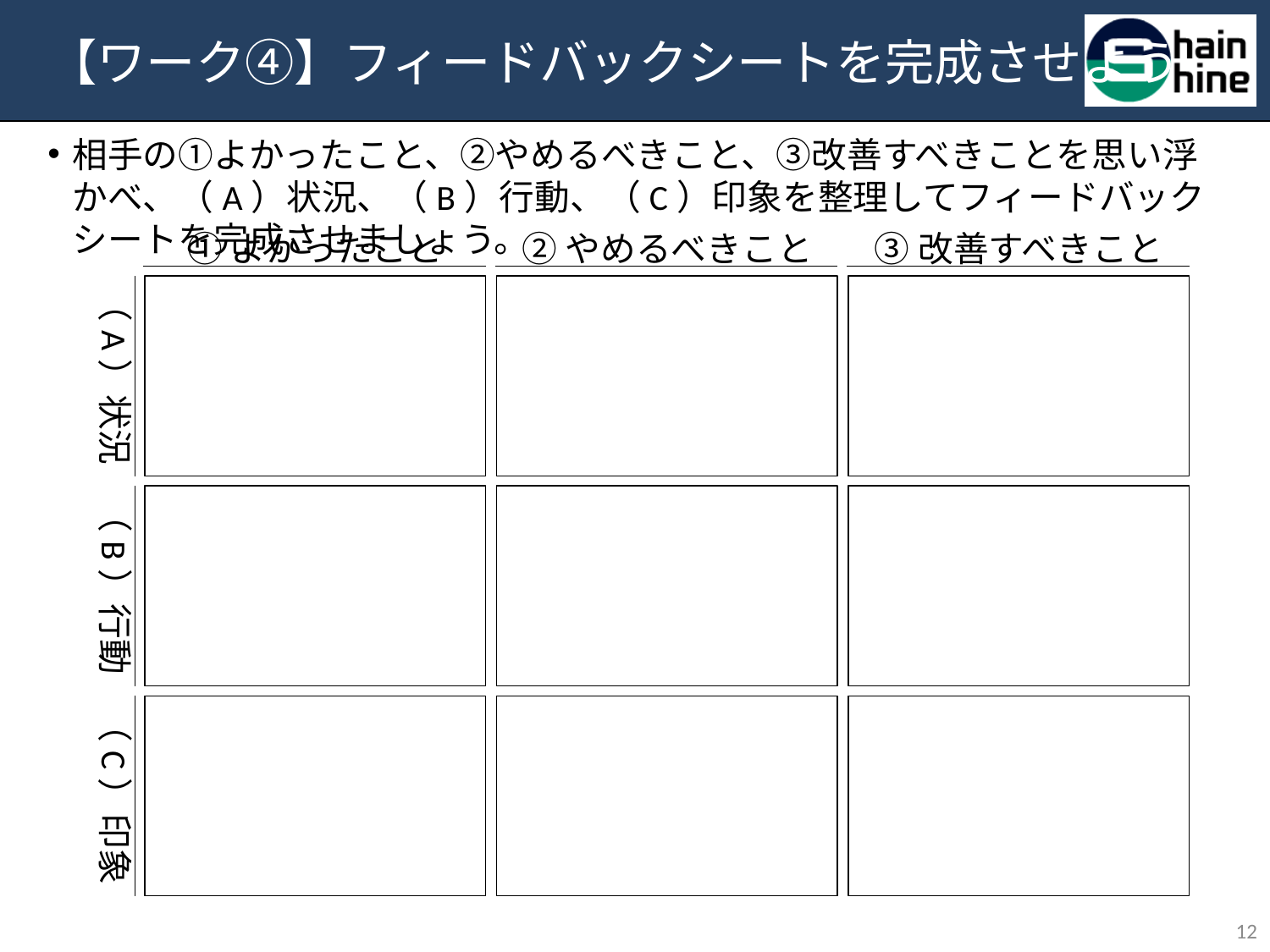

# 【ワーク④】フィードバックシートを完成させよう
相手の①よかったこと、②やめるべきこと、③改善すべきことを思い浮かべ、（A）状況、（B）行動、（C）印象を整理してフィードバックシートを完成させましょう。
①よかったこと
②やめるべきこと
③改善すべきこと

（A）状況

（B）行動

（C）印象
12